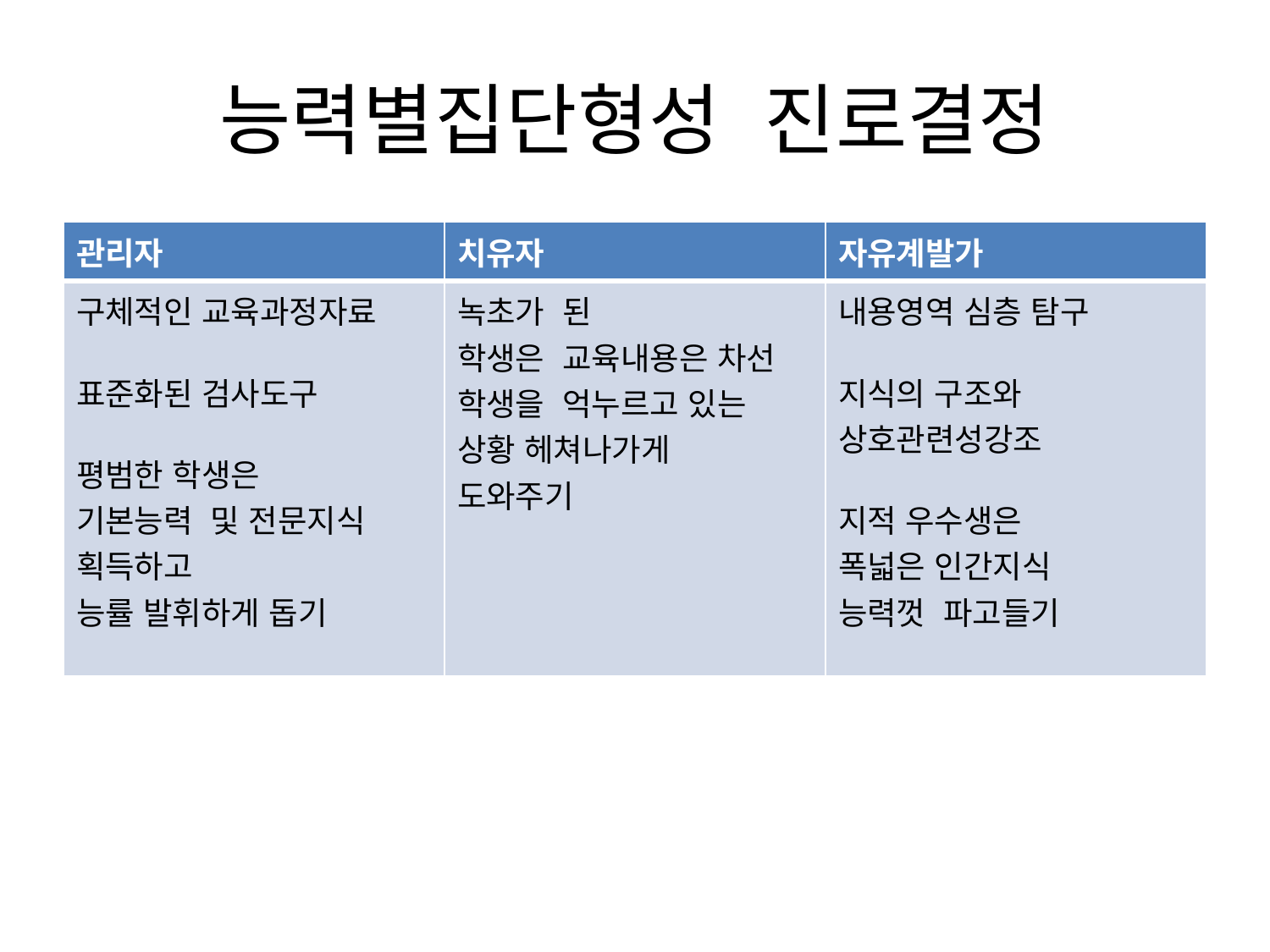

# 능력별집단형성  진로결정
| 관리자 | 치유자 | 자유계발가 |
| --- | --- | --- |
| 구체적인 교육과정자료 표준화된 검사도구 평범한 학생은 기본능력 및 전문지식 획득하고 능률 발휘하게 돕기 | 녹초가 된 학생은 교육내용은 차선 학생을 억누르고 있는 상황 헤쳐나가게 도와주기 | 내용영역 심층 탐구 지식의 구조와 상호관련성강조 지적 우수생은 폭넓은 인간지식 능력껏 파고들기 |